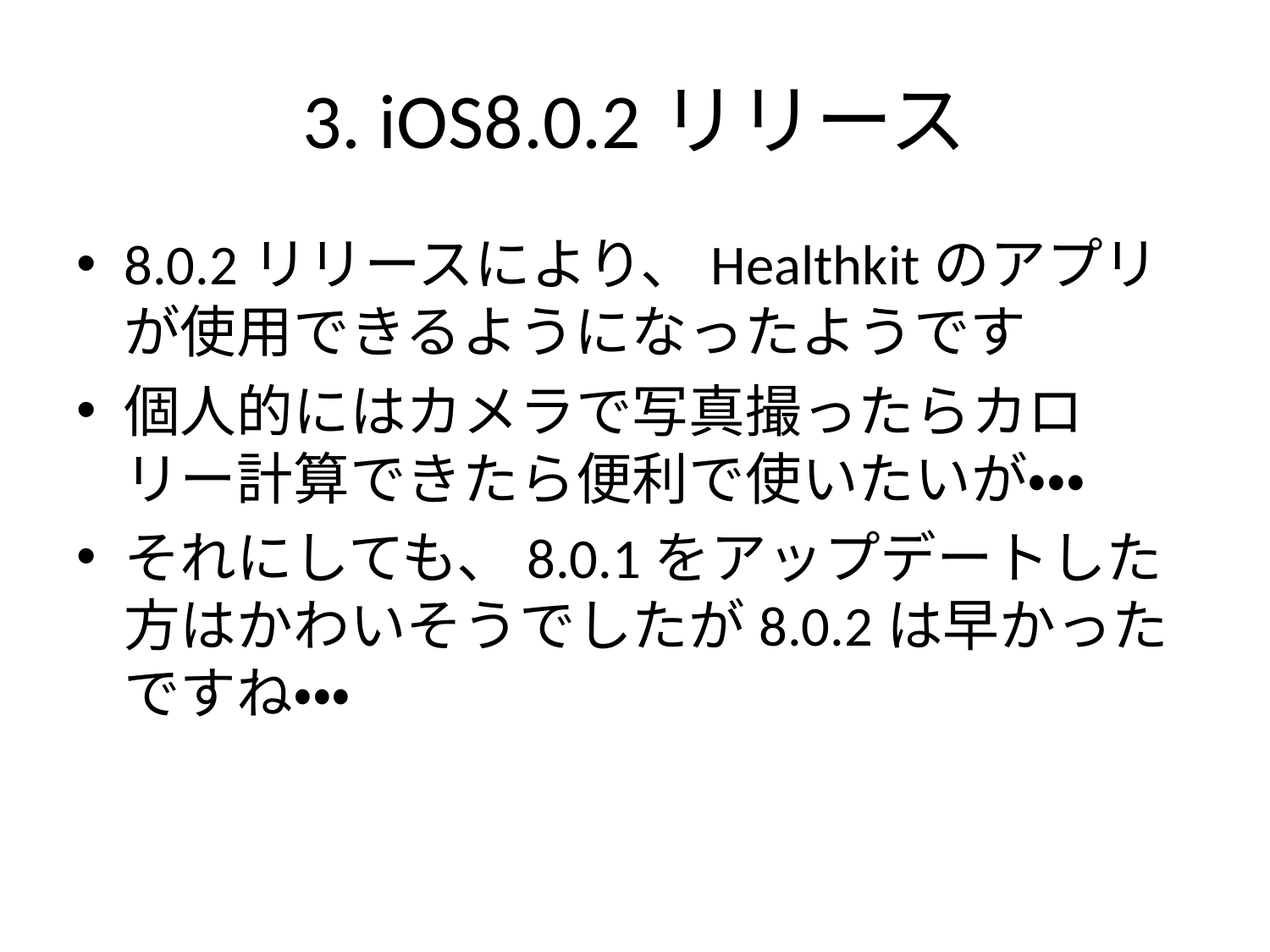

# 3. iOS8.0.2リリース
8.0.2リリースにより、Healthkitのアプリが使用できるようになったようです
個人的にはカメラで写真撮ったらカロリー計算できたら便利で使いたいが・・・
それにしても、8.0.1をアップデートした方はかわいそうでしたが8.0.2は早かったですね・・・